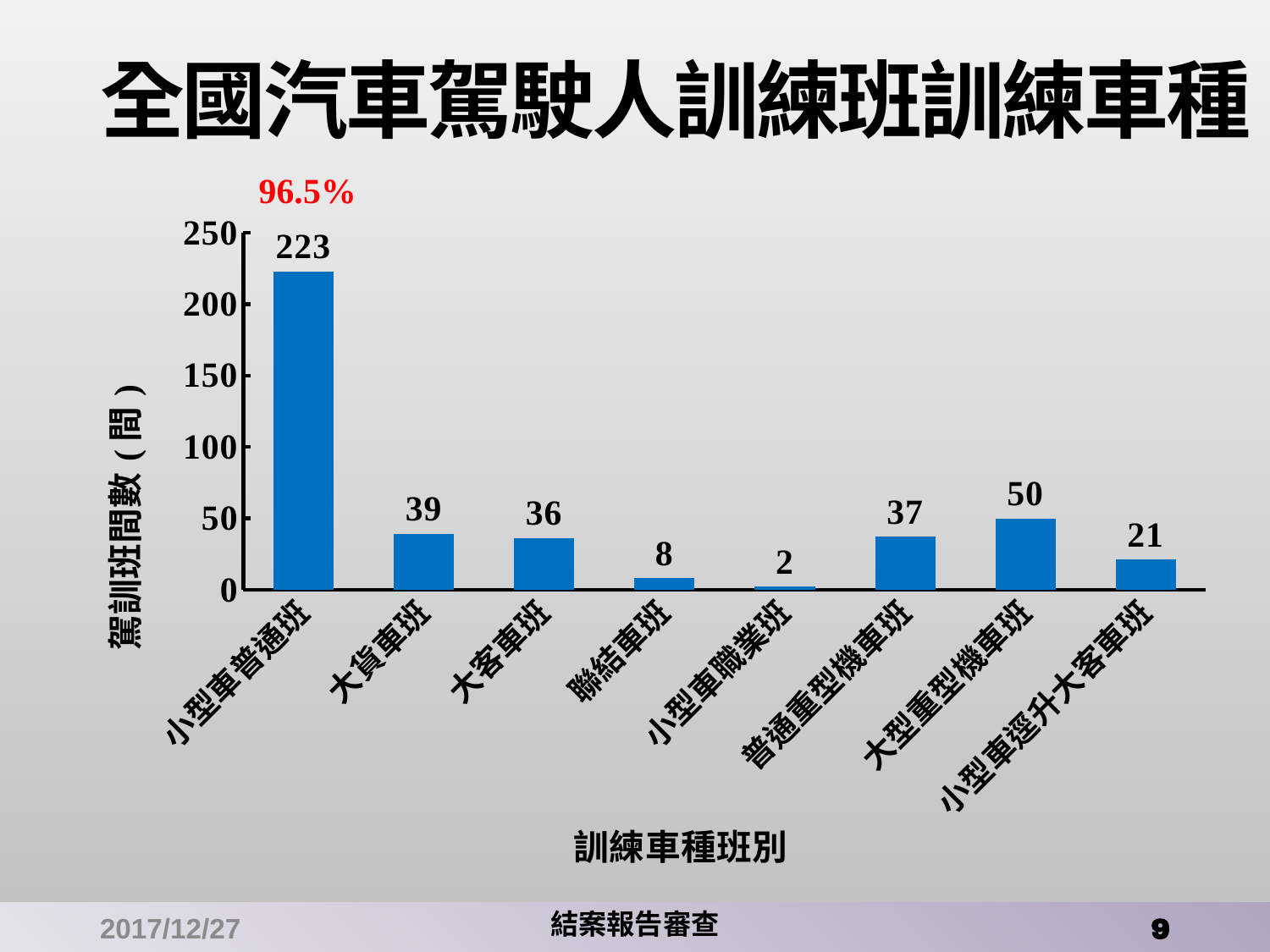

# 全國汽車駕駛人訓練班訓練車種
96.5%

### Chart

| Category | 數列 1 |
|---|---|
| 小型車普通班 | 223.0 |
| 大貨車班 | 39.0 |
| 大客車班 | 36.0 |
| 聯結車班 | 8.0 |
| 小型車職業班 | 2.0 |
| 普通重型機車班 | 37.0 |
| 大型重型機車班 | 50.0 |
| 小型車逕升大客車班 | 21.0 |
2017/12/27
結案報告審查
9